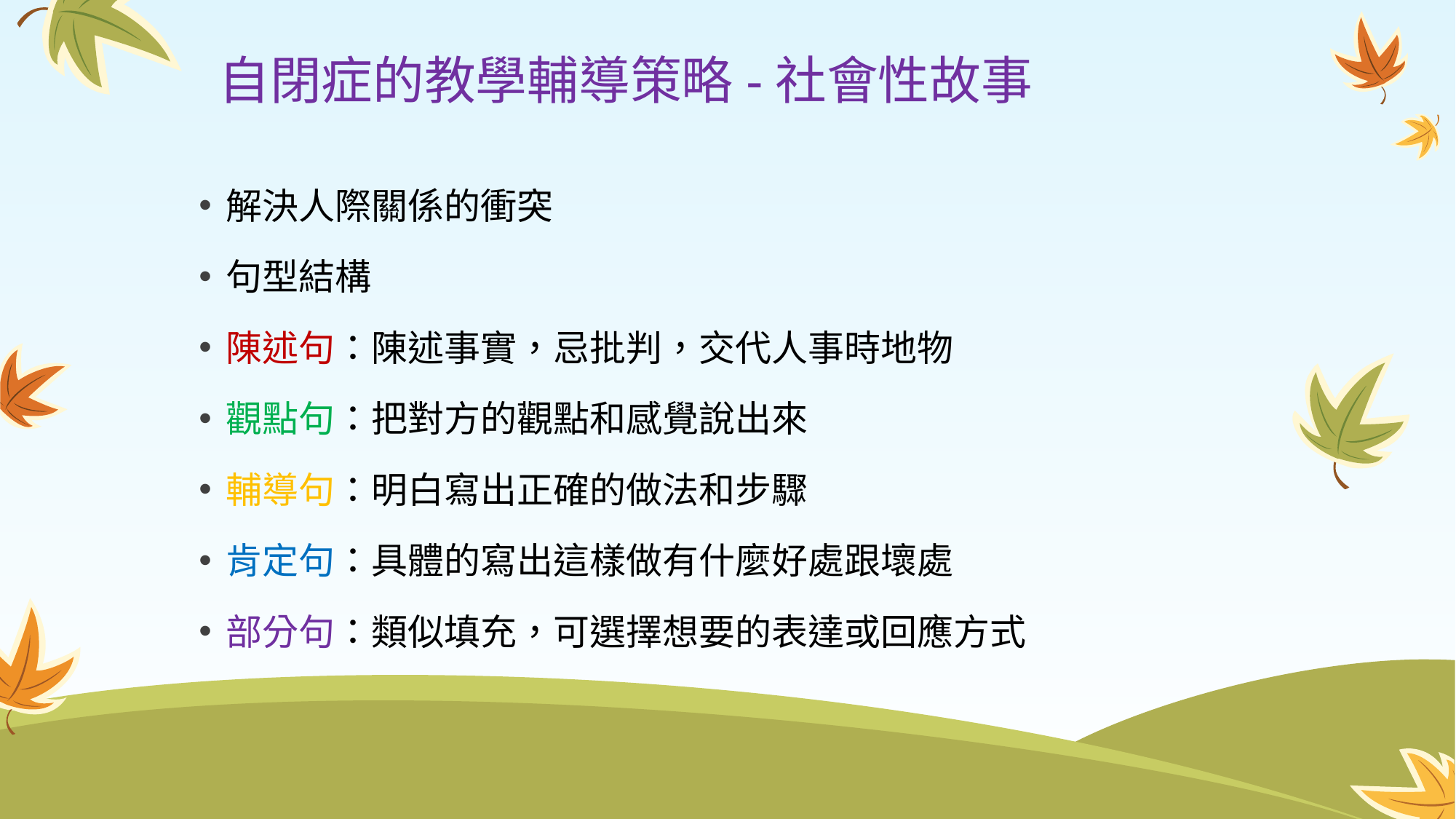

# 自閉症的教學輔導策略-社會性故事
解決人際關係的衝突
句型結構
陳述句：陳述事實，忌批判，交代人事時地物
觀點句：把對方的觀點和感覺說出來
輔導句：明白寫出正確的做法和步驟
肯定句：具體的寫出這樣做有什麼好處跟壞處
部分句：類似填充，可選擇想要的表達或回應方式